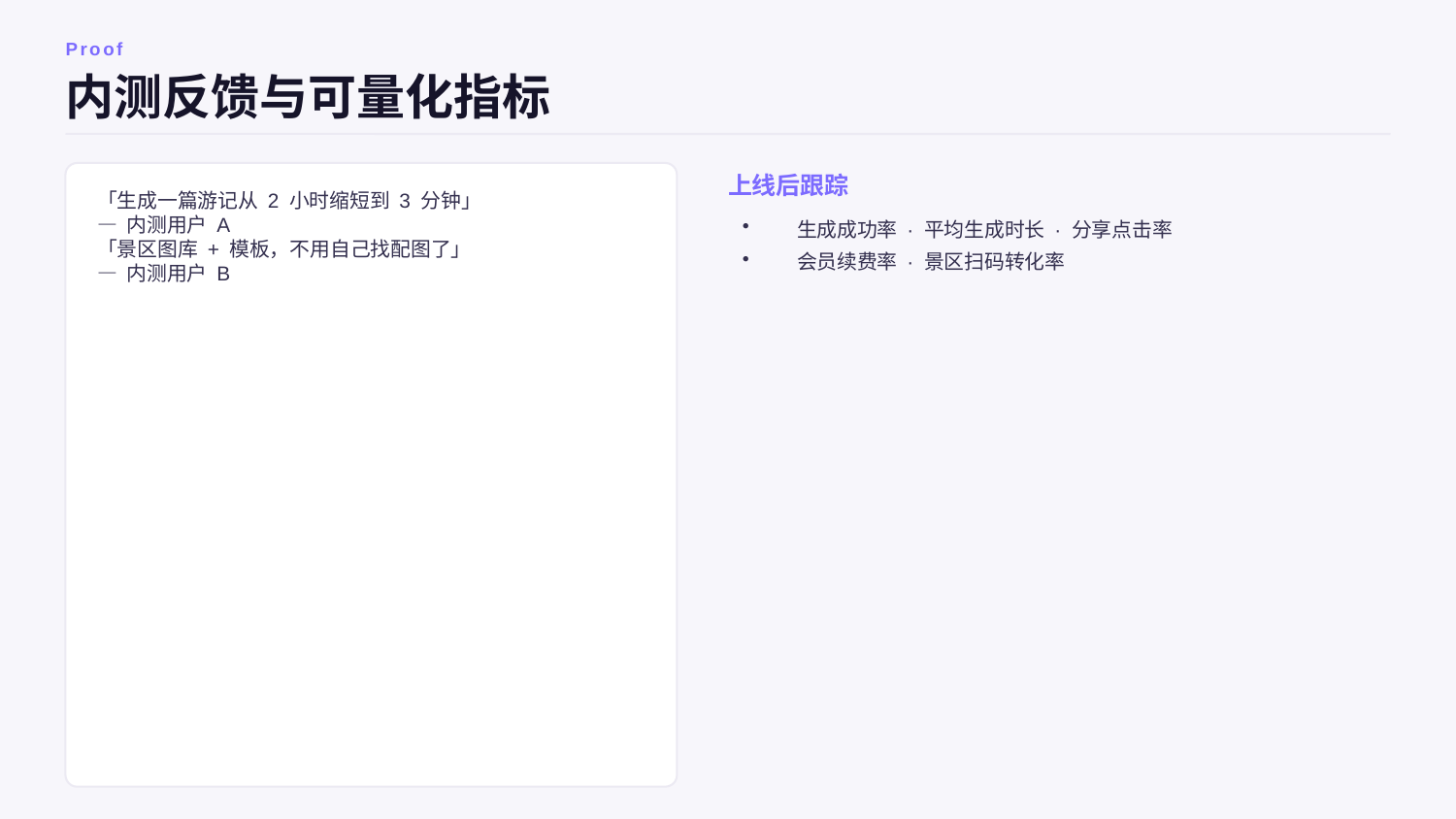

Proof
内测反馈与可量化指标

上线后跟踪
「生成一篇游记从 2 小时缩短到 3 分钟」
— 内测用户 A
「景区图库 + 模板，不用自己找配图了」
— 内测用户 B
生成成功率 · 平均生成时长 · 分享点击率
会员续费率 · 景区扫码转化率